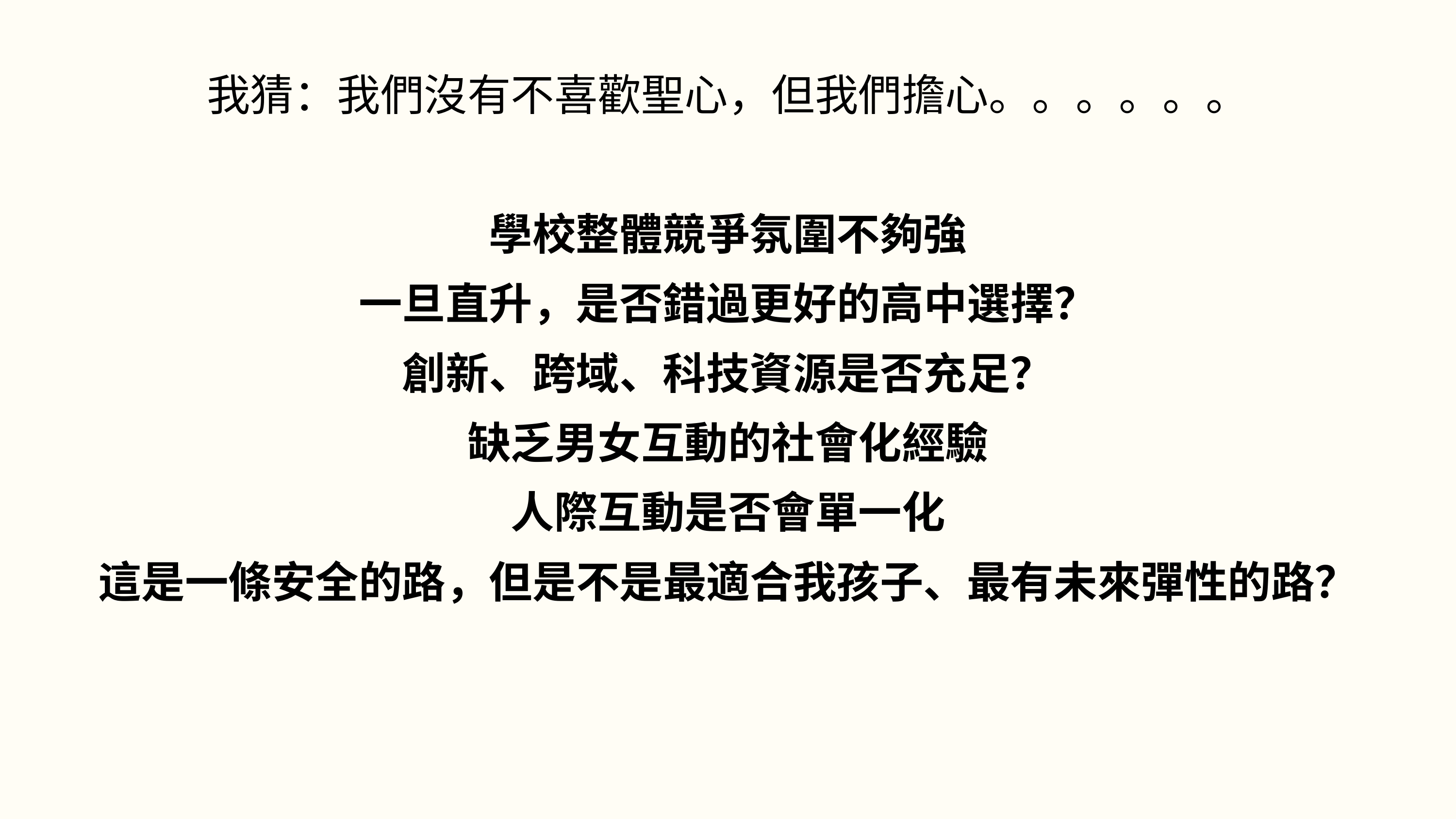

我猜：我們沒有不喜歡聖心，但我們擔心。。。。。。

學校整體競爭氛圍不夠強
一旦直升，是否錯過更好的高中選擇？
創新、跨域、科技資源是否充足？
缺乏男女互動的社會化經驗
人際互動是否會單一化
這是一條安全的路，但是不是最適合我孩子、最有未來彈性的路？